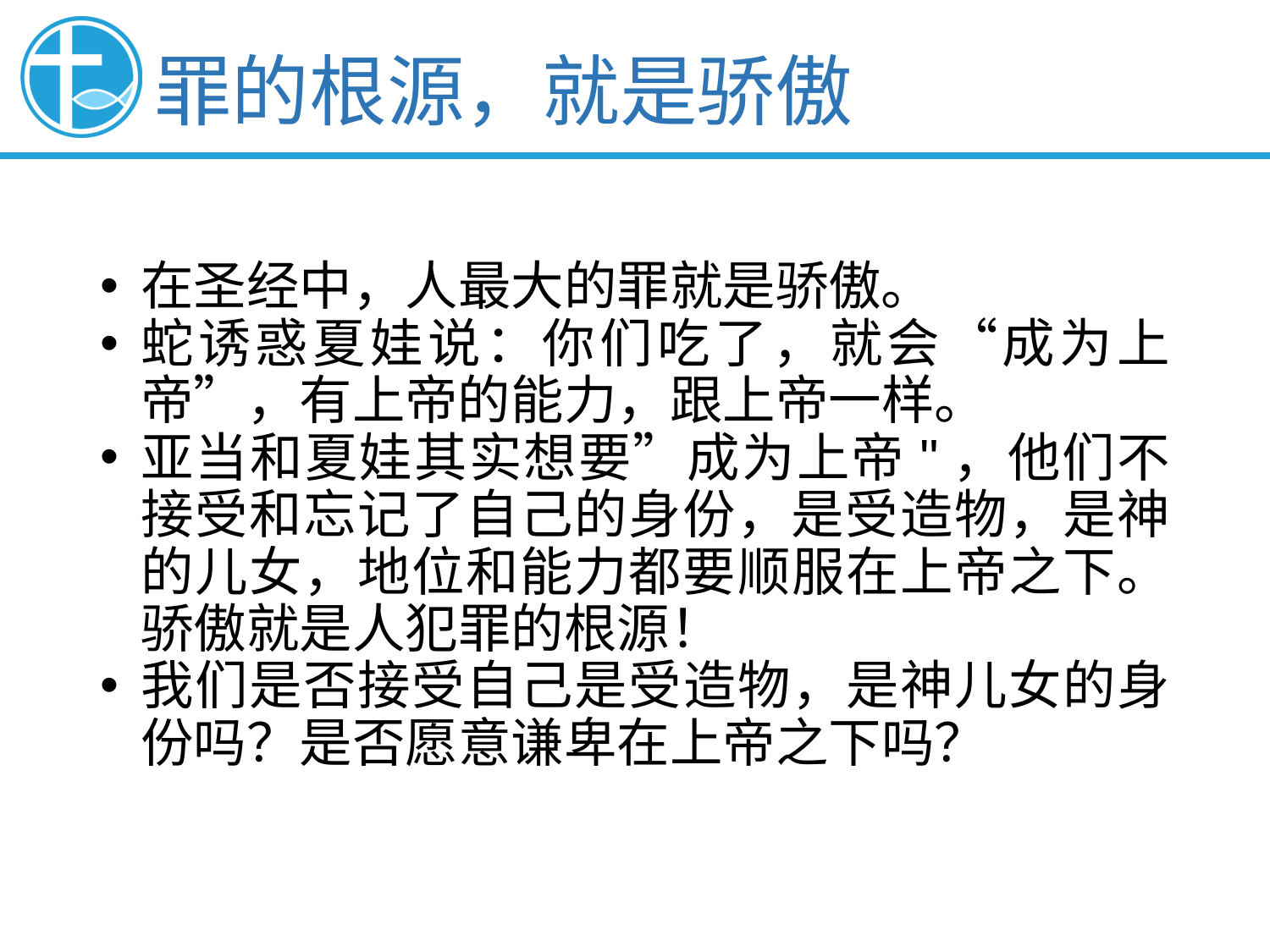

# 罪的根源，就是骄傲
在圣经中，人最大的罪就是骄傲。
蛇诱惑夏娃说：你们吃了，就会“成为上帝”，有上帝的能力，跟上帝一样。
亚当和夏娃其实想要”成为上帝"，他们不接受和忘记了自己的身份，是受造物，是神的儿女，地位和能力都要顺服在上帝之下。骄傲就是人犯罪的根源！
我们是否接受自己是受造物，是神儿女的身份吗？是否愿意谦卑在上帝之下吗？